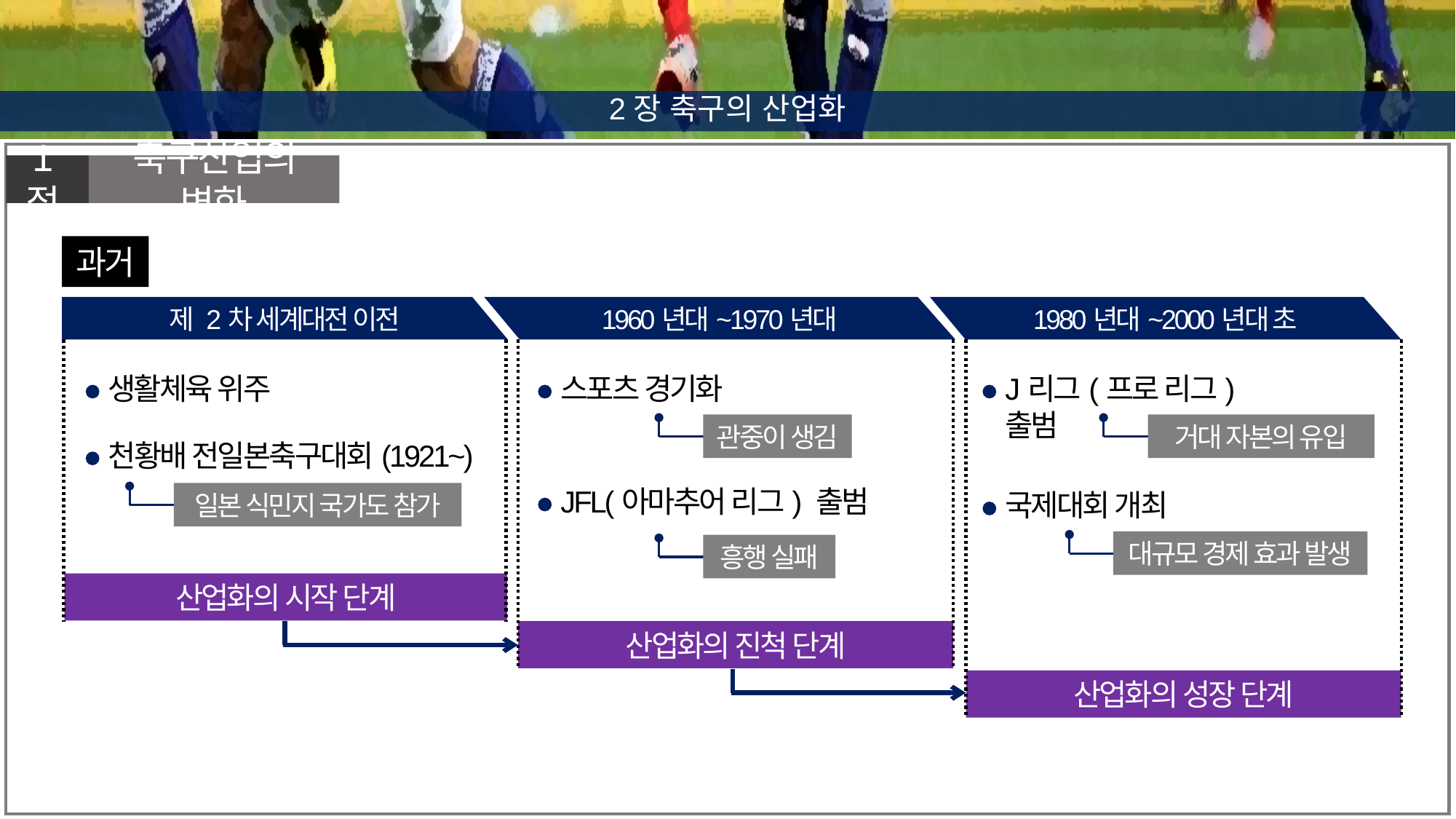

2장 축구의 산업화
1절
축구산업의 변화
과거
제 2차 세계대전 이전
생활체육 위주

천황배 전일본축구대회(1921~)

일본 식민지 국가도 참가
산업화의 시작 단계
1960년대~1970년대
스포츠 경기화

관중이 생김
JFL(아마추어 리그) 출범

흥행 실패
산업화의 진척 단계
1980년대~2000년대 초
J리그(프로 리그) 출범

거대 자본의 유입
국제대회 개최

대규모 경제 효과 발생
산업화의 성장 단계